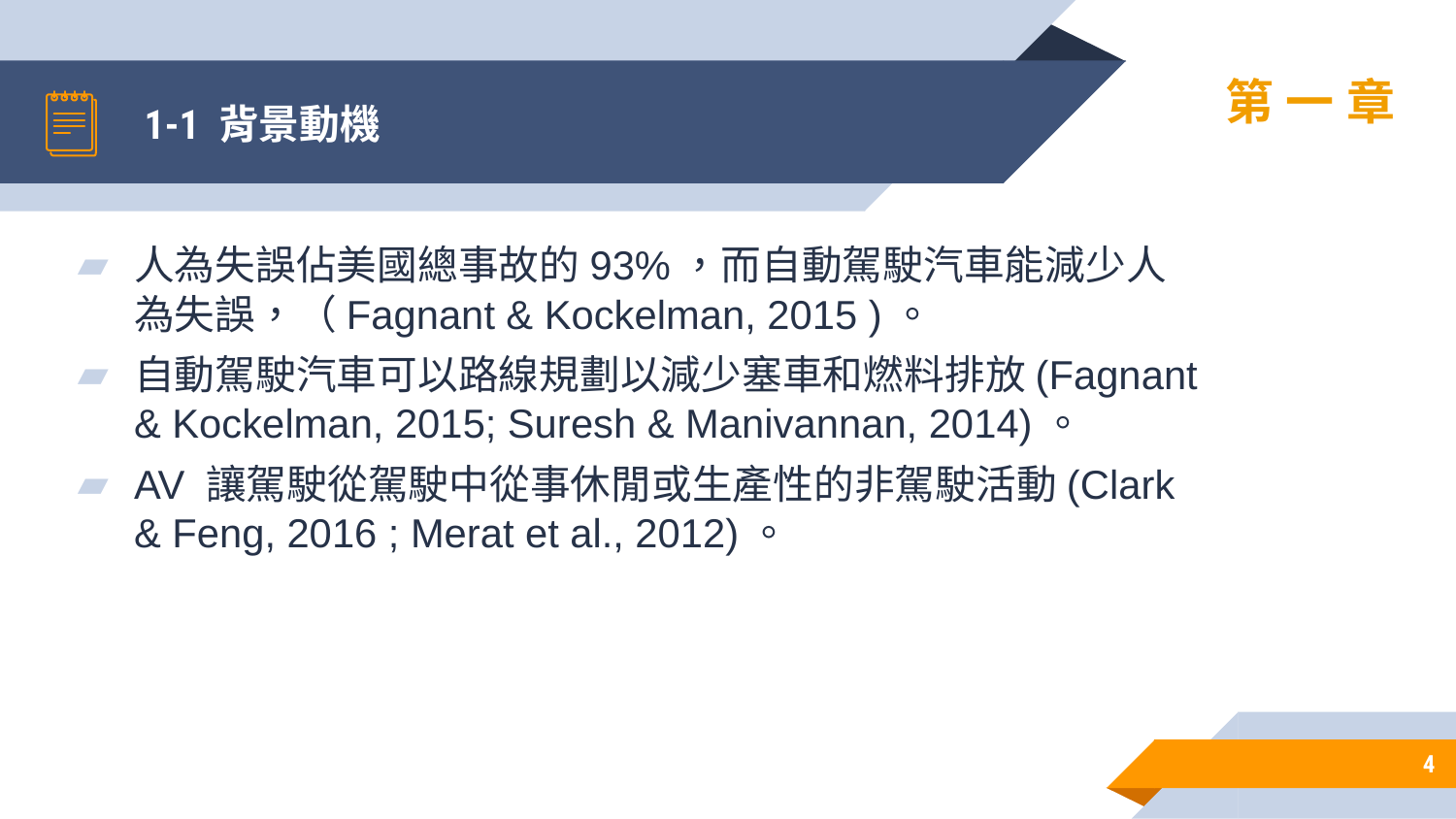

# 1-1 背景動機
第一章

人為失誤佔美國總事故的93%，而自動駕駛汽車能減少人為失誤，（Fagnant & Kockelman, 2015 )。
自動駕駛汽車可以路線規劃以減少塞車和燃料排放(Fagnant & Kockelman, 2015; Suresh & Manivannan, 2014)。
AV 讓駕駛從駕駛中從事休閒或生產性的非駕駛活動(Clark & Feng, 2016 ; Merat et al., 2012)。
4